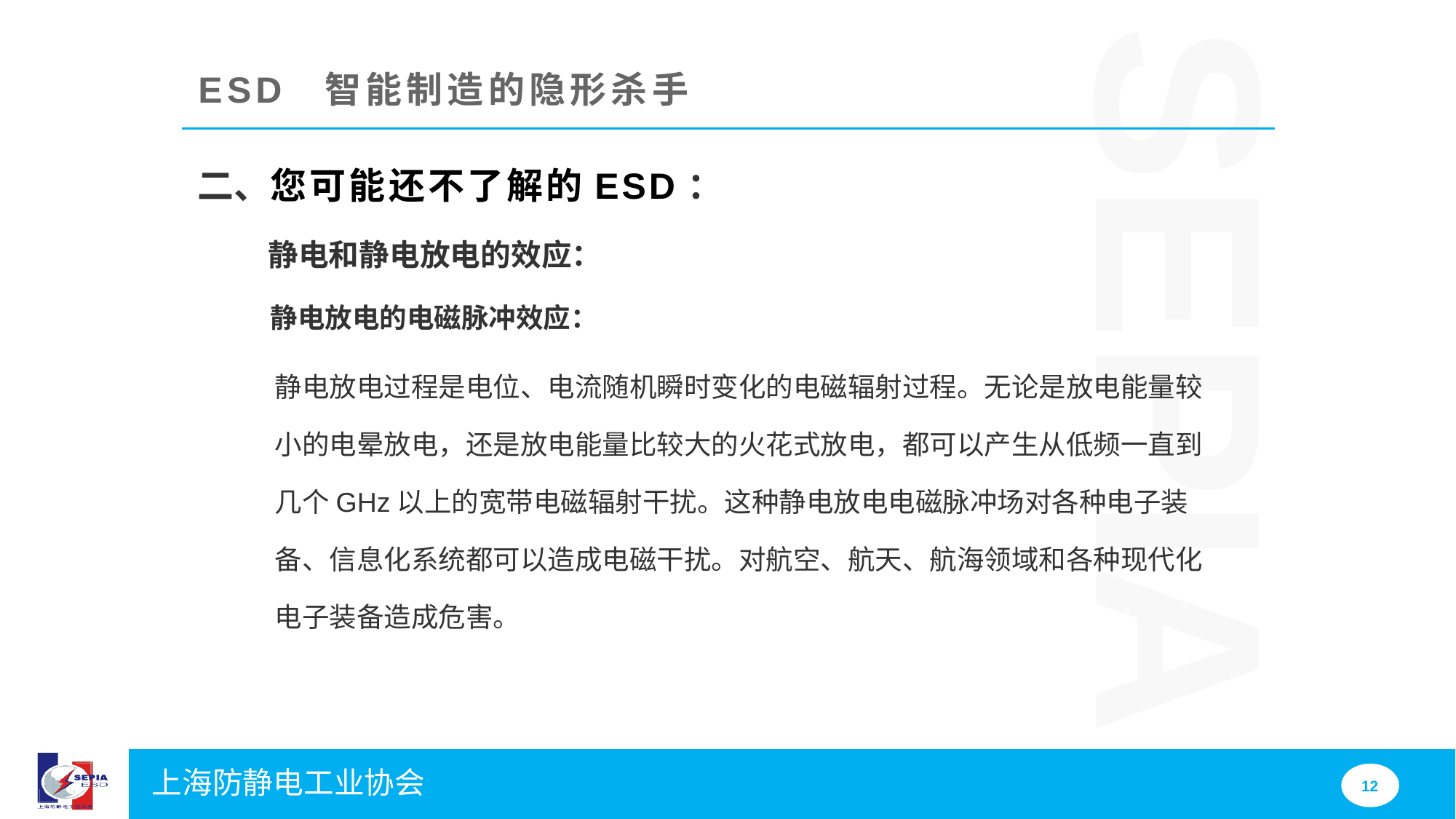

ESD  智能制造的隐形杀手
二、您可能还不了解的ESD：
静电和静电放电的效应：
静电放电的电磁脉冲效应：
静电放电过程是电位、电流随机瞬时变化的电磁辐射过程。无论是放电能量较小的电晕放电，还是放电能量比较大的火花式放电，都可以产生从低频一直到几个GHz以上的宽带电磁辐射干扰。这种静电放电电磁脉冲场对各种电子装备、信息化系统都可以造成电磁干扰。对航空、航天、航海领域和各种现代化电子装备造成危害。